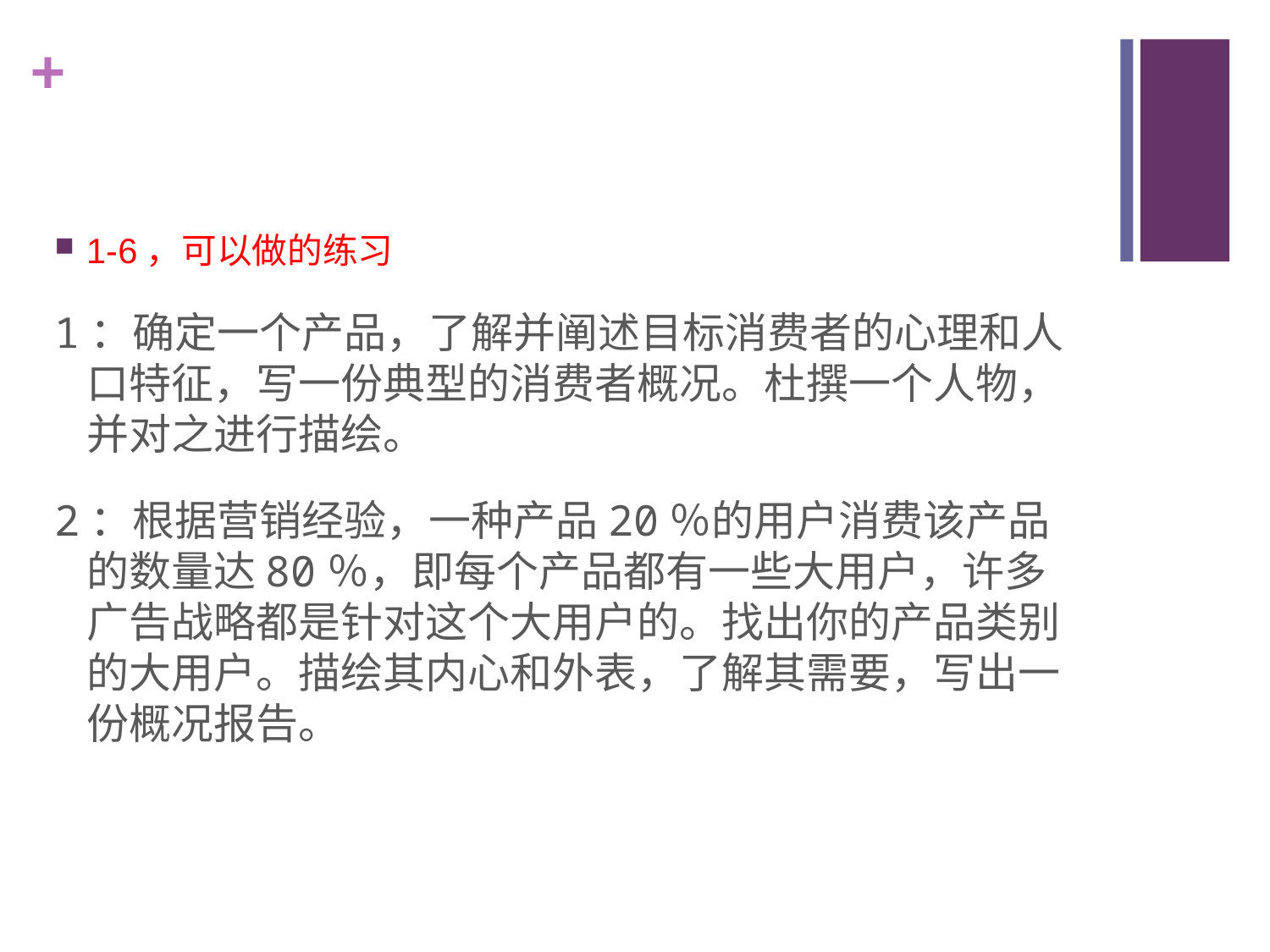

#
1-6，可以做的练习
1：确定一个产品，了解并阐述目标消费者的心理和人口特征，写一份典型的消费者概况。杜撰一个人物，并对之进行描绘。
2：根据营销经验，一种产品20％的用户消费该产品的数量达80％，即每个产品都有一些大用户，许多广告战略都是针对这个大用户的。找出你的产品类别的大用户。描绘其内心和外表，了解其需要，写出一份概况报告。